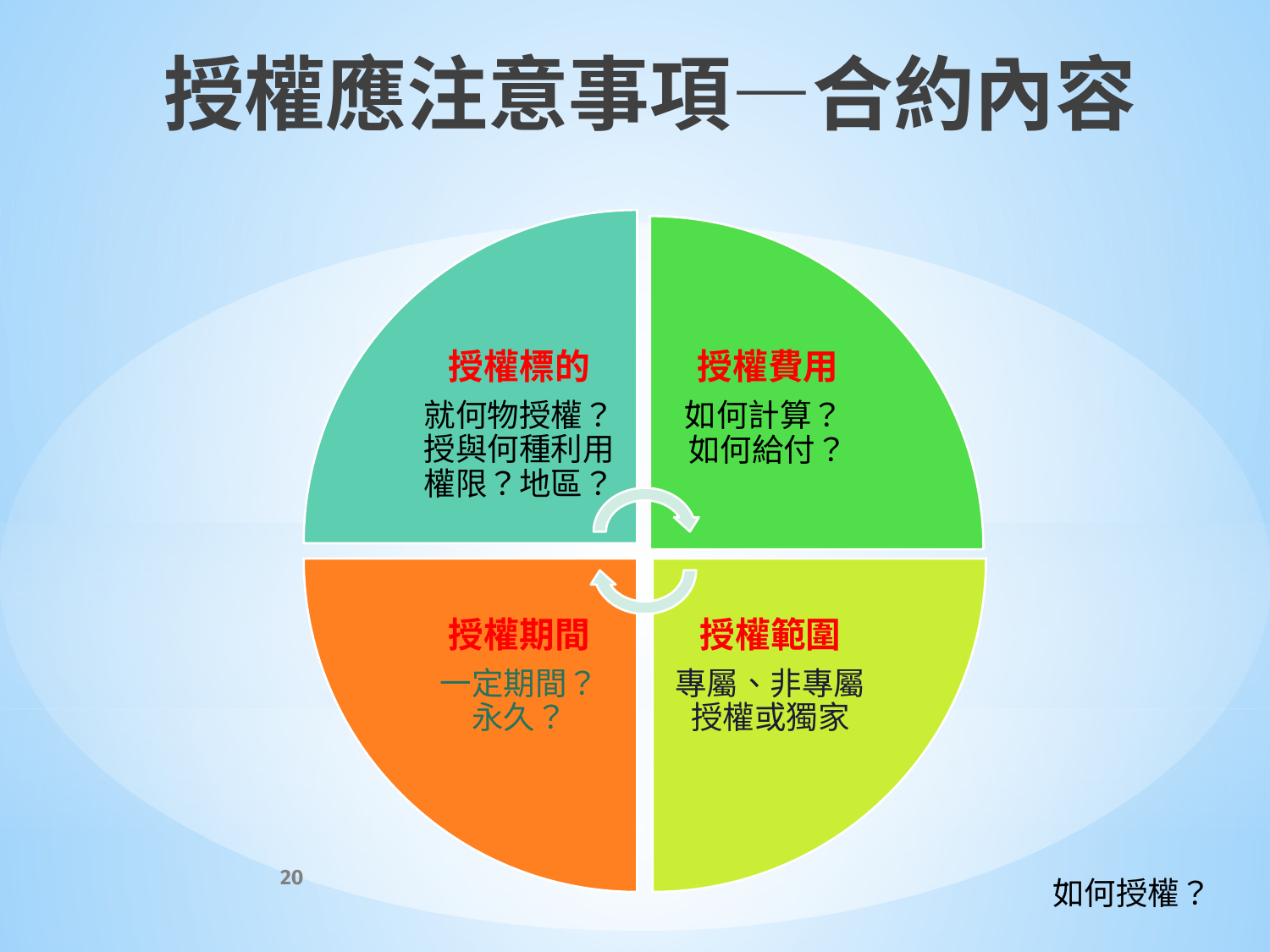

授權應注意事項—合約內容
授權標的
就何物授權？授與何種利用權限？地區？
授權費用
如何計算？  如何給付？

授權範圍
專屬、非專屬授權或獨家
授權期間
一定期間？ 永久？
20
如何授權？